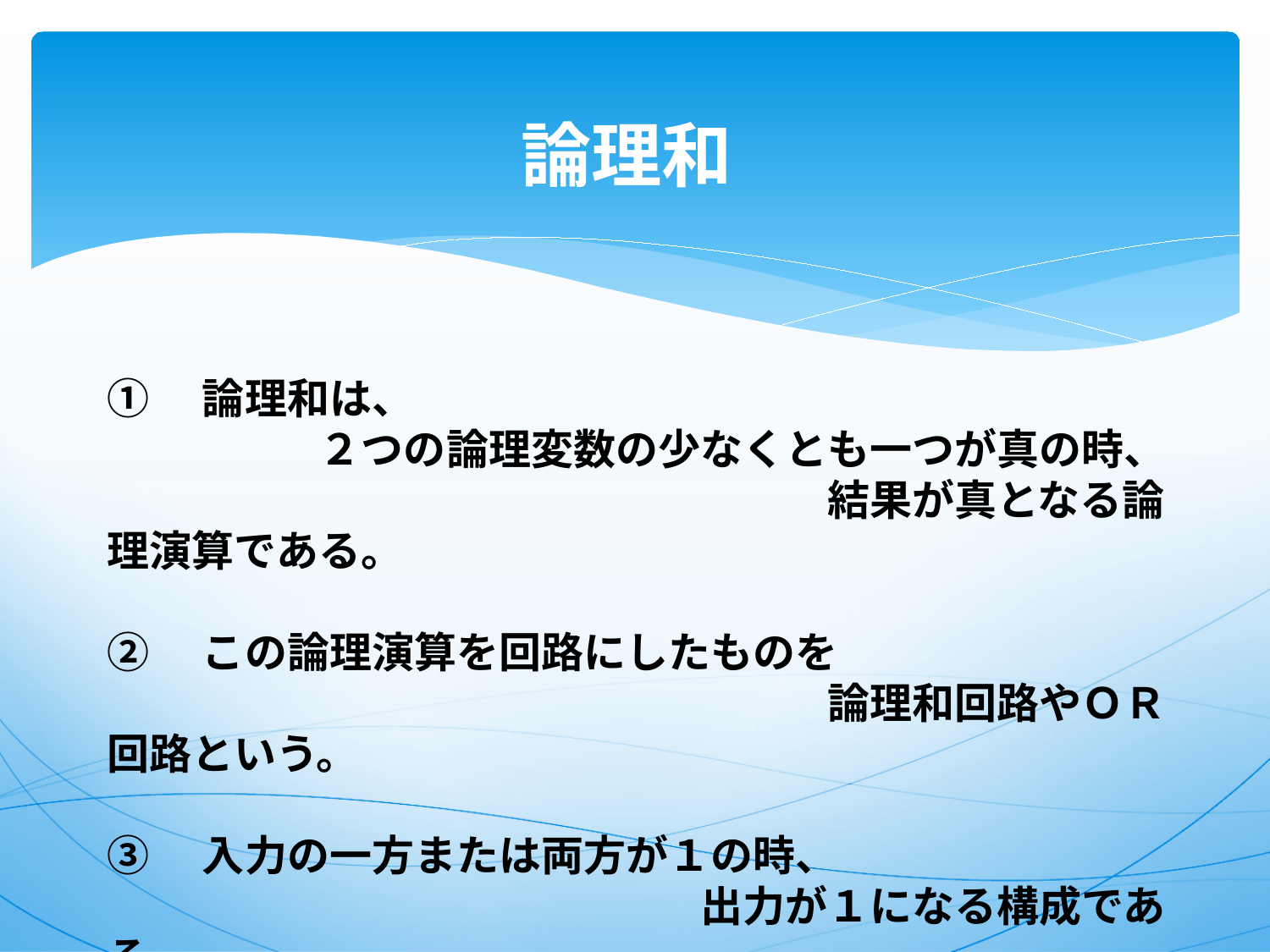

# 論理和
①　論理和は、
　　　　　２つの論理変数の少なくとも一つが真の時、
　　　　　　　　　　　　　　　　　結果が真となる論理演算である。

②　この論理演算を回路にしたものを
　　　　　　　　　　　　　　　　　論理和回路やＯＲ回路という。

③　入力の一方または両方が１の時、
　　　　　　　　　　　　　　出力が１になる構成である。